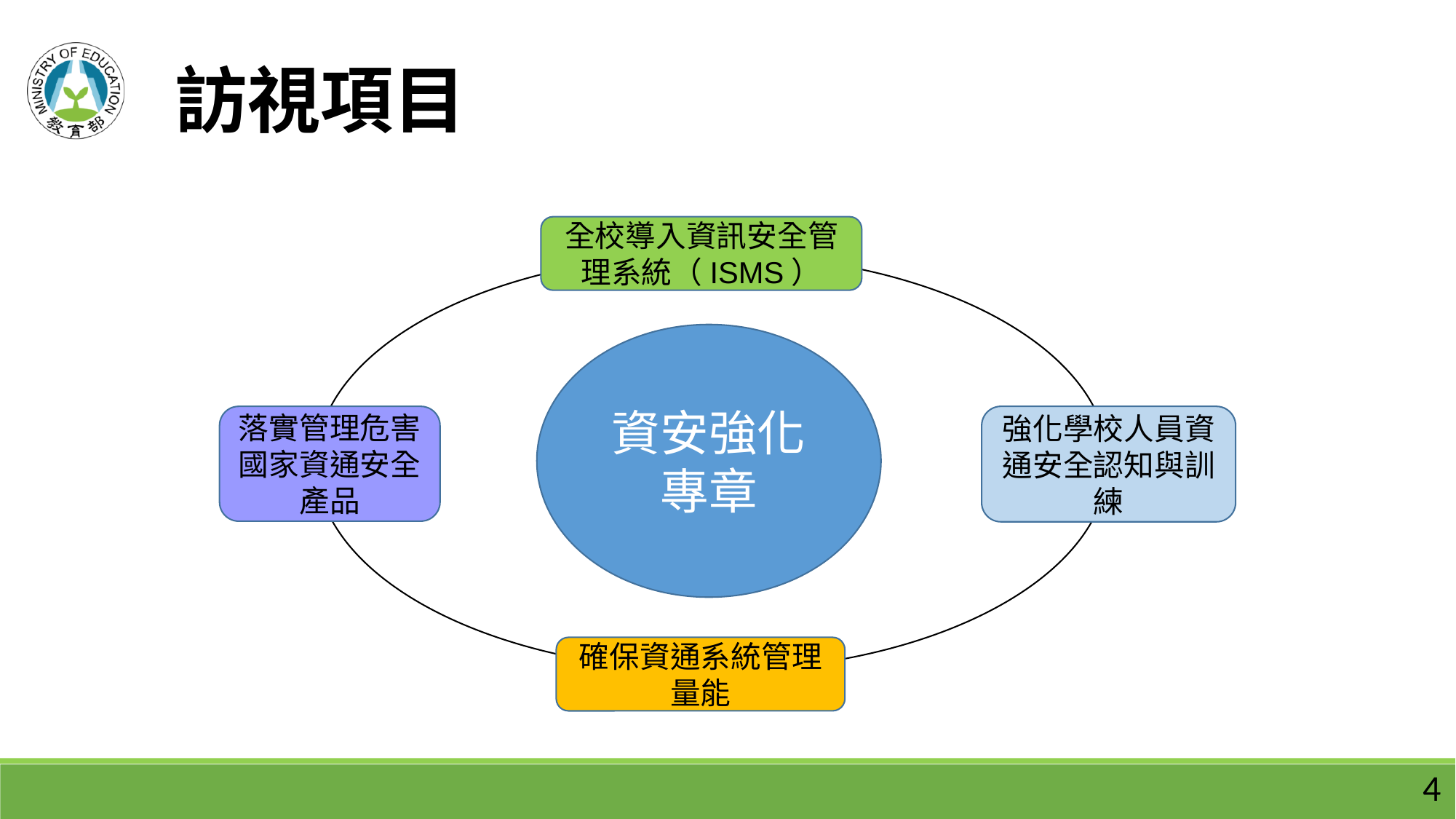

訪視項目
全校導入資訊安全管理系統（ISMS）

資安強化專章
落實管理危害國家資通安全產品
強化學校人員資通安全認知與訓練
確保資通系統管理量能
4